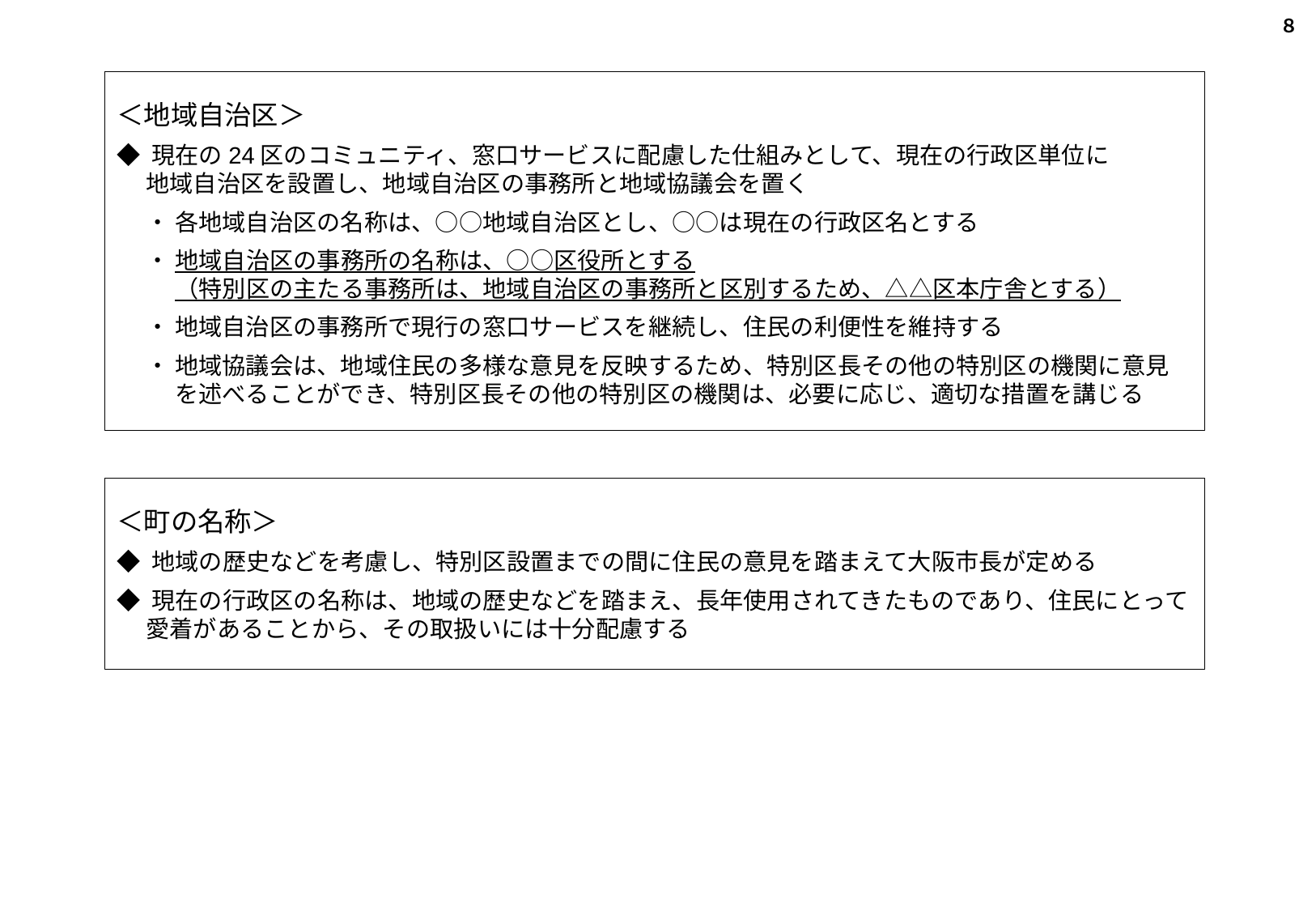

８

＜地域自治区＞
◆ 現在の24区のコミュニティ、窓口サービスに配慮した仕組みとして、現在の行政区単位に
　 地域自治区を設置し、地域自治区の事務所と地域協議会を置く
　 ・ 各地域自治区の名称は、○○地域自治区とし、○○は現在の行政区名とする
　 ・ 地域自治区の事務所の名称は、○○区役所とする
　　  （特別区の主たる事務所は、地域自治区の事務所と区別するため、△△区本庁舎とする）
　 ・ 地域自治区の事務所で現行の窓口サービスを継続し、住民の利便性を維持する
　 ・ 地域協議会は、地域住民の多様な意見を反映するため、特別区長その他の特別区の機関に意見
　　  を述べることができ、特別区長その他の特別区の機関は、必要に応じ、適切な措置を講じる

＜町の名称＞
◆ 地域の歴史などを考慮し、特別区設置までの間に住民の意見を踏まえて大阪市長が定める
◆ 現在の行政区の名称は、地域の歴史などを踏まえ、長年使用されてきたものであり、住民にとって
　 愛着があることから、その取扱いには十分配慮する